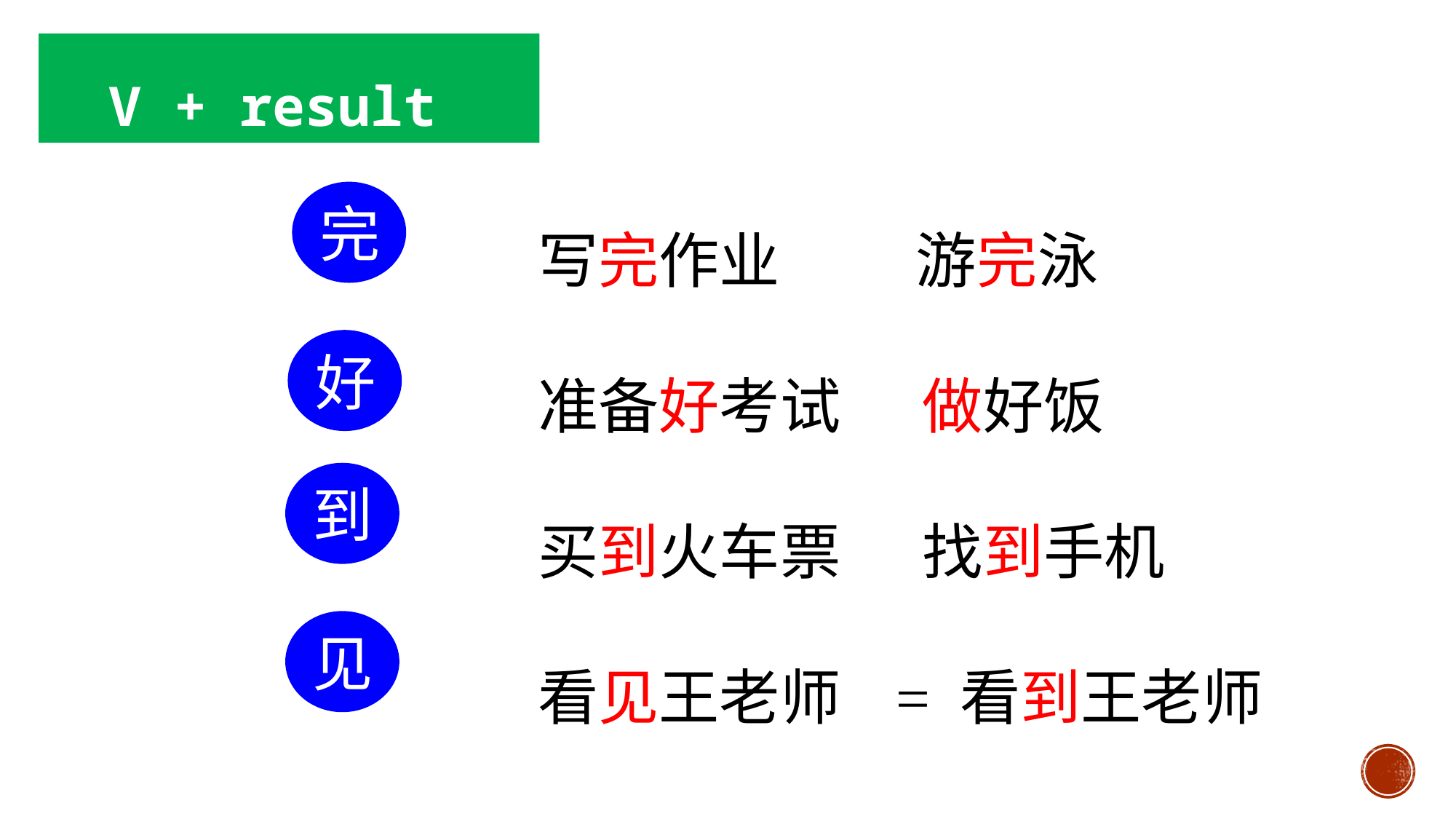

V + result
写完作业          游完泳
准备好考试      做好饭
买到火车票      找到手机
看见王老师   = 看到王老师
完
好
到
见